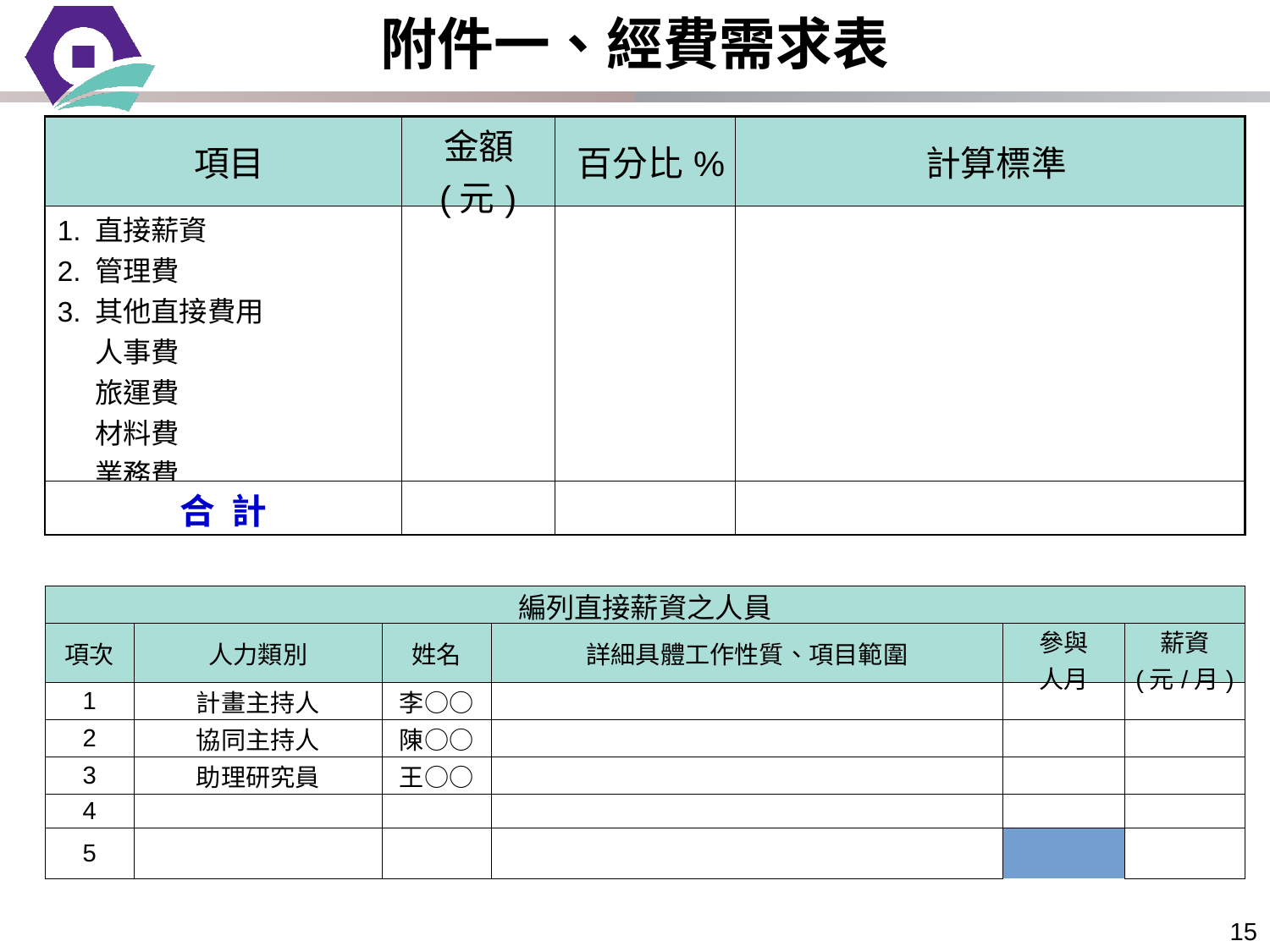

附件一、經費需求表
| 項目 | 金額(元) | 百分比% | 計算標準 |
| --- | --- | --- | --- |
| 直接薪資 管理費 其他直接費用 人事費 旅運費 材料費 業務費 … |  |  |  |
| 合 計 |  |  |  |
| 編列直接薪資之人員 |  |  |  |  |  |  |
| --- | --- | --- | --- | --- | --- | --- |
| 項次 | 人力類別 | 姓名 | 詳細具體工作性質、項目範圍 |  | 參與 人月 | 薪資 (元/月) |
| 1 | 計畫主持人 | 李○○ |  |  |  |  |
| 2 | 協同主持人 | 陳○○ |  |  |  |  |
| 3 | 助理研究員 | 王○○ |  |  |  |  |
| 4 |  |  |  |  |  |  |
| 5 |  |  |  |  |  |  |